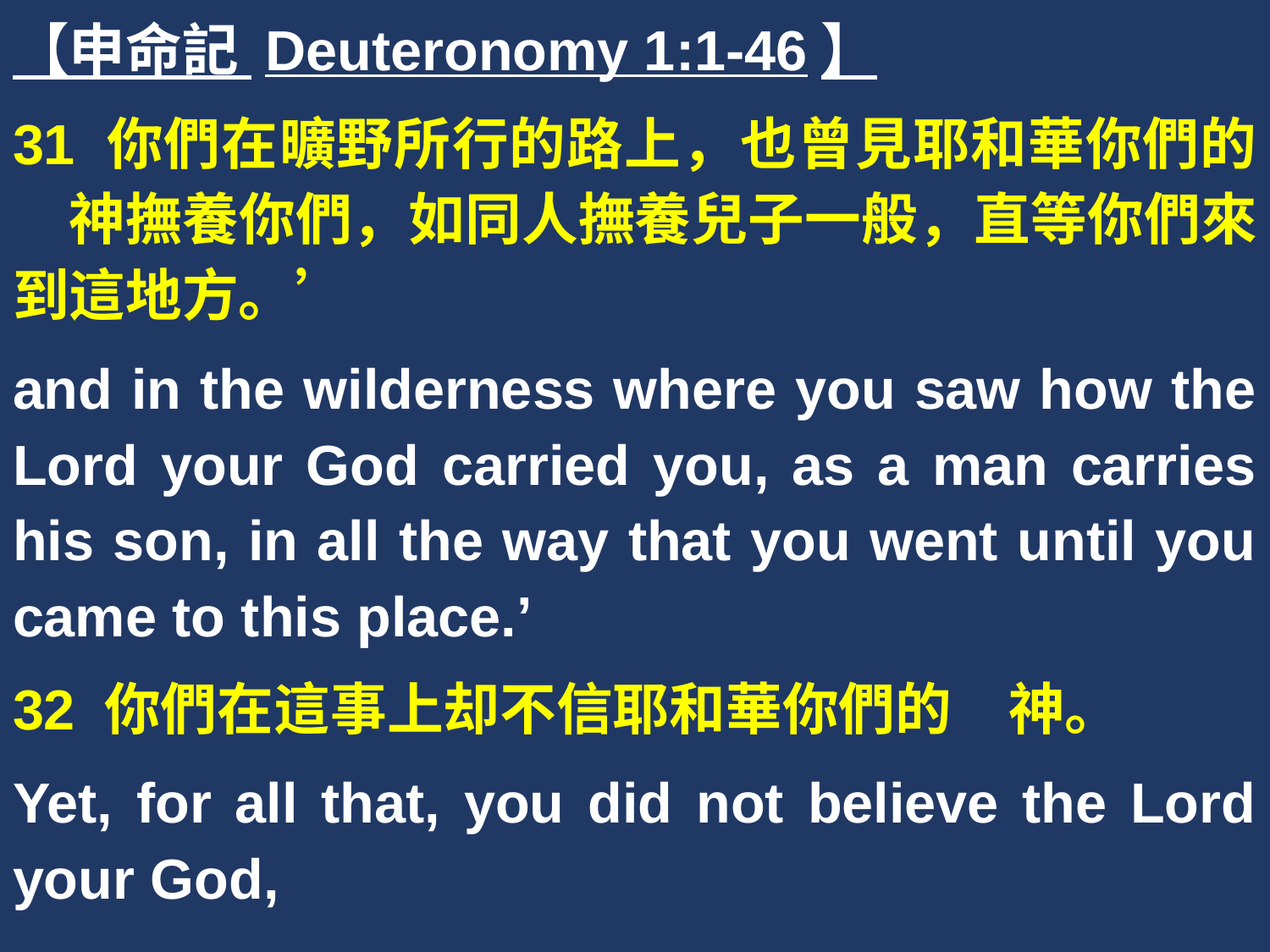

【申命記 Deuteronomy 1:1-46】
31 你們在曠野所行的路上，也曾見耶和華你們的　神撫養你們，如同人撫養兒子一般，直等你們來到這地方。’
and in the wilderness where you saw how the Lord your God carried you, as a man carries his son, in all the way that you went until you came to this place.’
32 你們在這事上却不信耶和華你們的　神。
Yet, for all that, you did not believe the Lord your God,